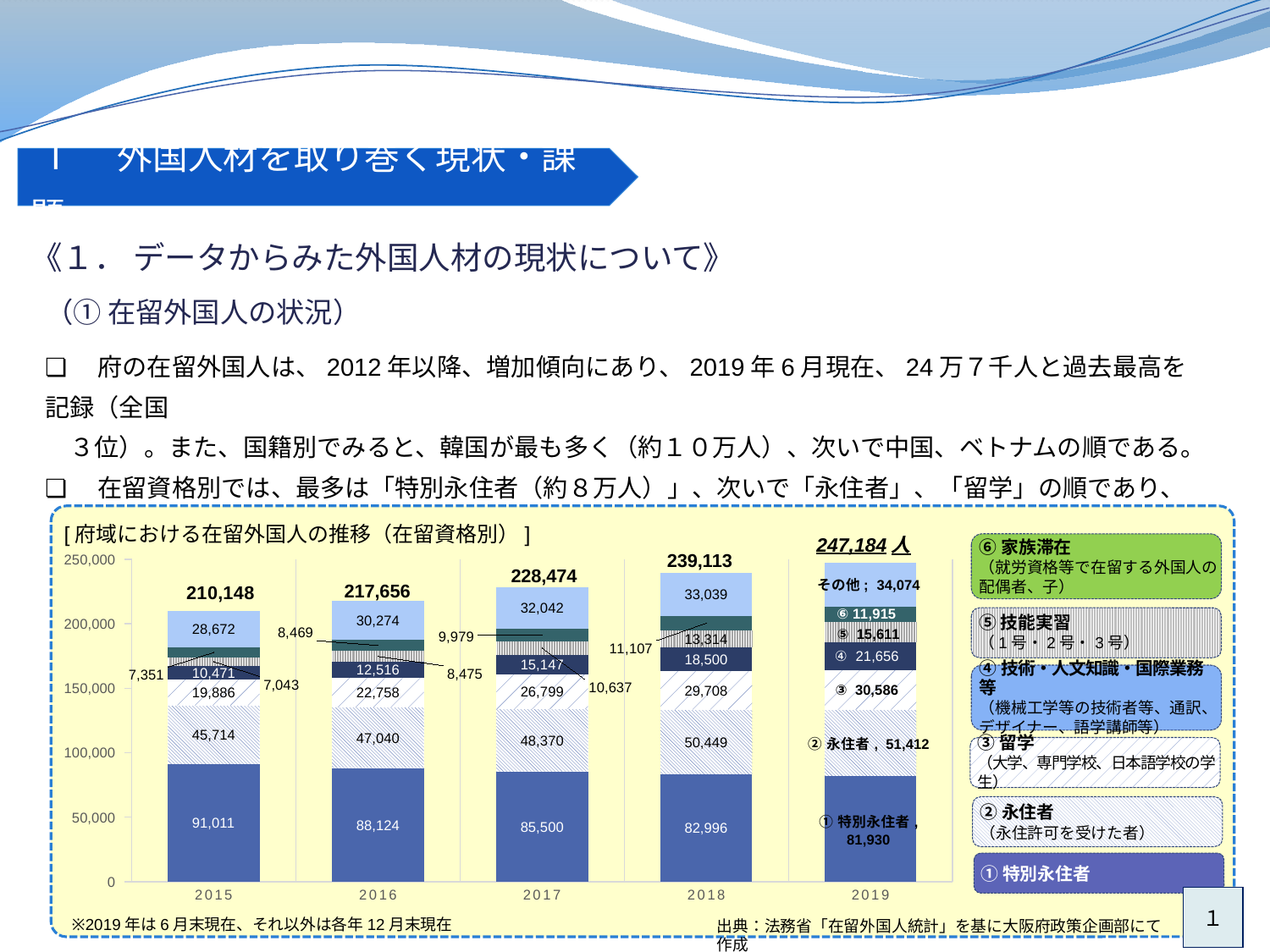

Ⅰ　外国人材を取り巻く現状・課題
《１． データからみた外国人材の現状について》
（① 在留外国人の状況）
❏　府の在留外国人は、2012年以降、増加傾向にあり、2019年6月現在、24万７千人と過去最高を記録（全国
　３位）。また、国籍別でみると、韓国が最も多く（約１０万人）、次いで中国、ベトナムの順である。
❏　在留資格別では、最多は「特別永住者（約８万人）」、次いで「永住者」、「留学」の順であり、「特別永住者」と
　「永住者」で全体の５３．９%を占める（全国は３８．９%）。
[府域における在留外国人の推移（在留資格別）]

247,184人
⑥家族滞在
（就労資格等で在留する外国人の配偶者、子）

### Chart

| Category | 特別永住者 | 永住者 | 留学 | 技術・人文知識・国際業務 | 技能実習 | 家族滞在 | その他 |
|---|---|---|---|---|---|---|---|
| 2015 | 91011.0 | 45714.0 | 19886.0 | 10471.0 | 7043.0 | 7351.0 | 28672.0 |
| 2016 | 88124.0 | 47040.0 | 22758.0 | 12516.0 | 8475.0 | 8469.0 | 30274.0 |
| 2017 | 85500.0 | 48370.0 | 26799.0 | 15147.0 | 10637.0 | 9979.0 | 32042.0 |
| 2018 | 82996.0 | 50449.0 | 29708.0 | 18500.0 | 13314.0 | 11107.0 | 33039.0 |
| 2019 | 81930.0 | 51412.0 | 30586.0 | 21656.0 | 15611.0 | 11915.0 | 34074.0 |
239,113
228,474
217,656
⑤技能実習
（1号・2号・3号）
④技術・人文知識・国際業務等
（機械工学等の技術者等、通訳、デザイナー、語学講師等）
①特別永住者
③留学
（大学、専門学校、日本語学校の学生）
②永住者
（永住許可を受けた者）
１
※2019年は6月末現在、それ以外は各年12月末現在
出典：法務省「在留外国人統計」を基に大阪府政策企画部にて作成